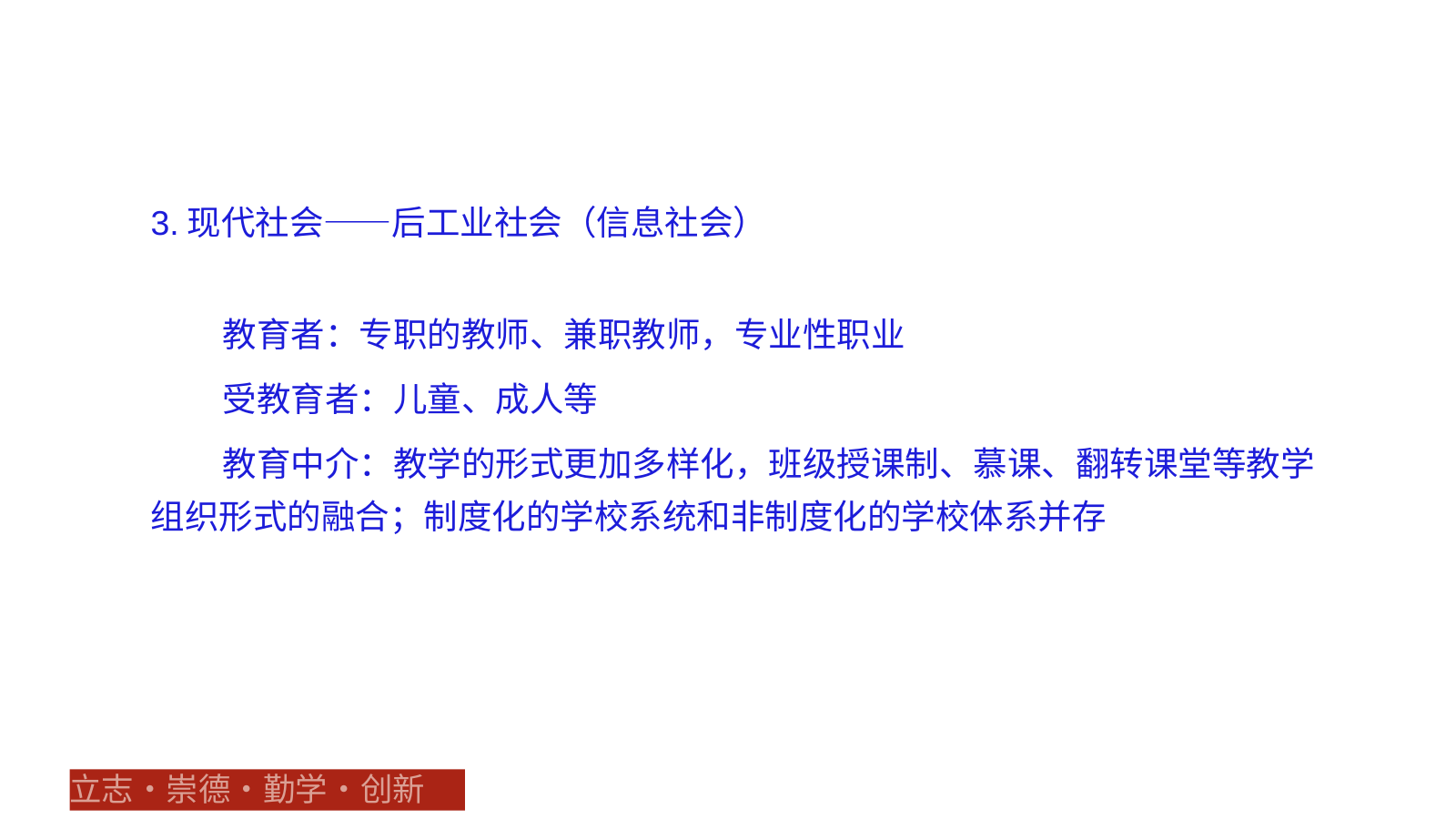

3.现代社会——后工业社会（信息社会）
教育者：专职的教师、兼职教师，专业性职业
受教育者：儿童、成人等
教育中介：教学的形式更加多样化，班级授课制、慕课、翻转课堂等教学组织形式的融合；制度化的学校系统和非制度化的学校体系并存
立志•崇德•勤学•创新